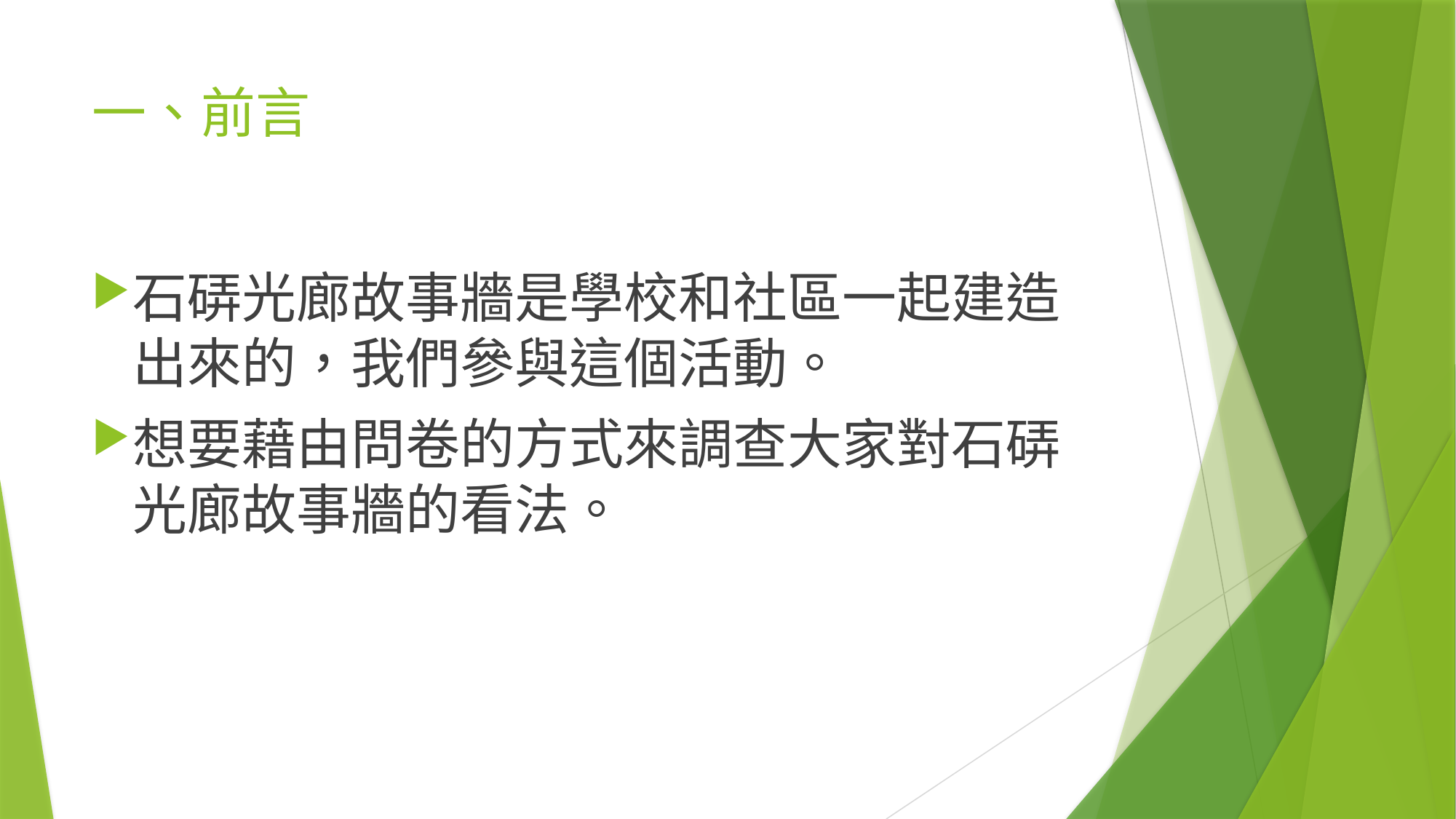

# 一、前言
石硦光廊故事牆是學校和社區一起建造出來的，我們參與這個活動。
想要藉由問卷的方式來調查大家對石硦光廊故事牆的看法。